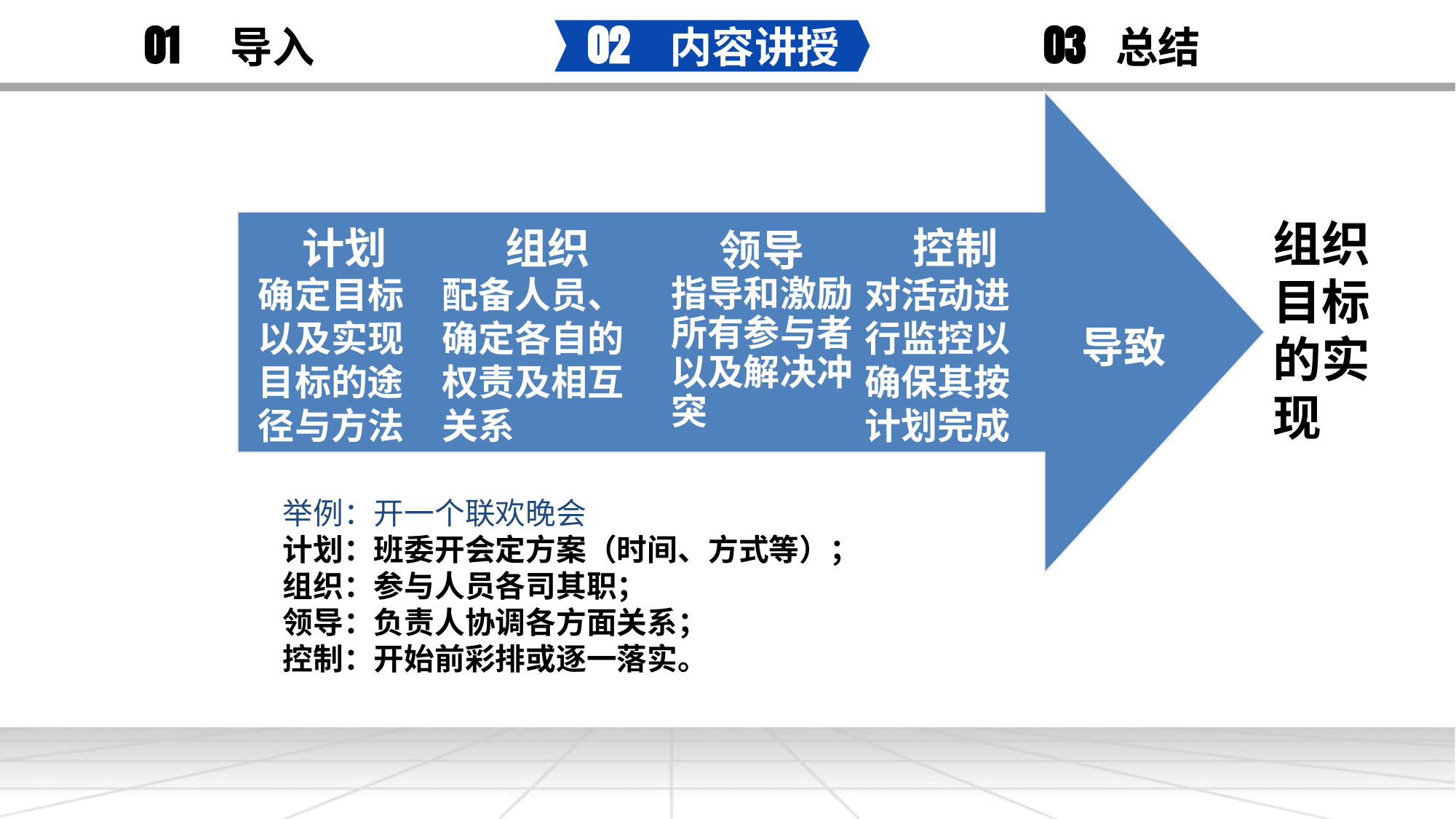

02   内容讲授
03  总结
01    导入

组织目标的实现
计划
确定目标以及实现目标的途径与方法
组织
配备人员、确定各自的权责及相互关系
控制
对活动进行监控以确保其按计划完成
领导
指导和激励所有参与者以及解决冲突
导致
添加
标题

举例：开一个联欢晚会
计划：班委开会定方案（时间、方式等）；
组织：参与人员各司其职；
领导：负责人协调各方面关系；
控制：开始前彩排或逐一落实。